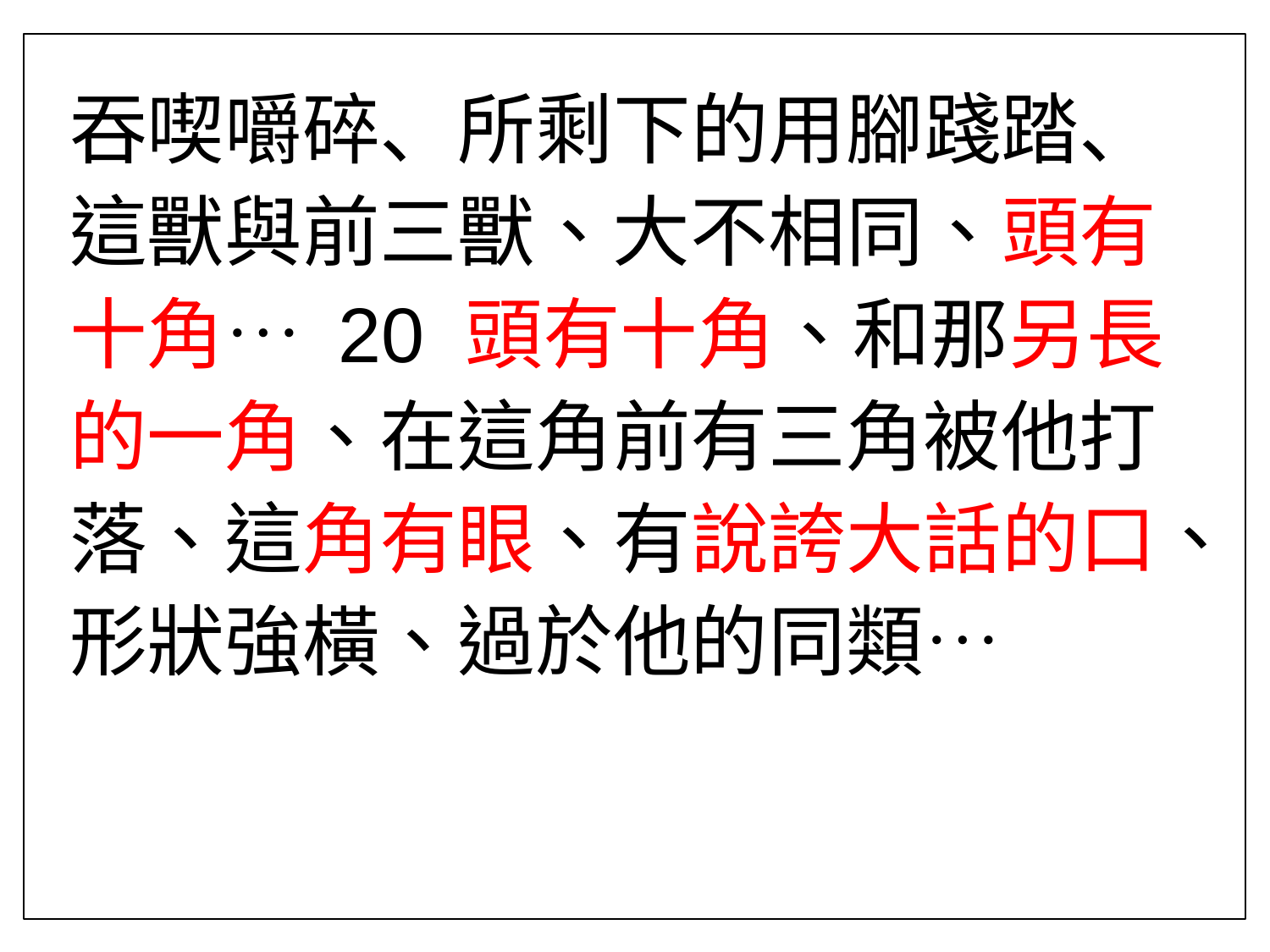

吞喫嚼碎、所剩下的用腳踐踏、這獸與前三獸、大不相同、頭有十角… 20 頭有十角、和那另長的一角、在這角前有三角被他打落、這角有眼、有說誇大話的口、形狀強橫、過於他的同類…